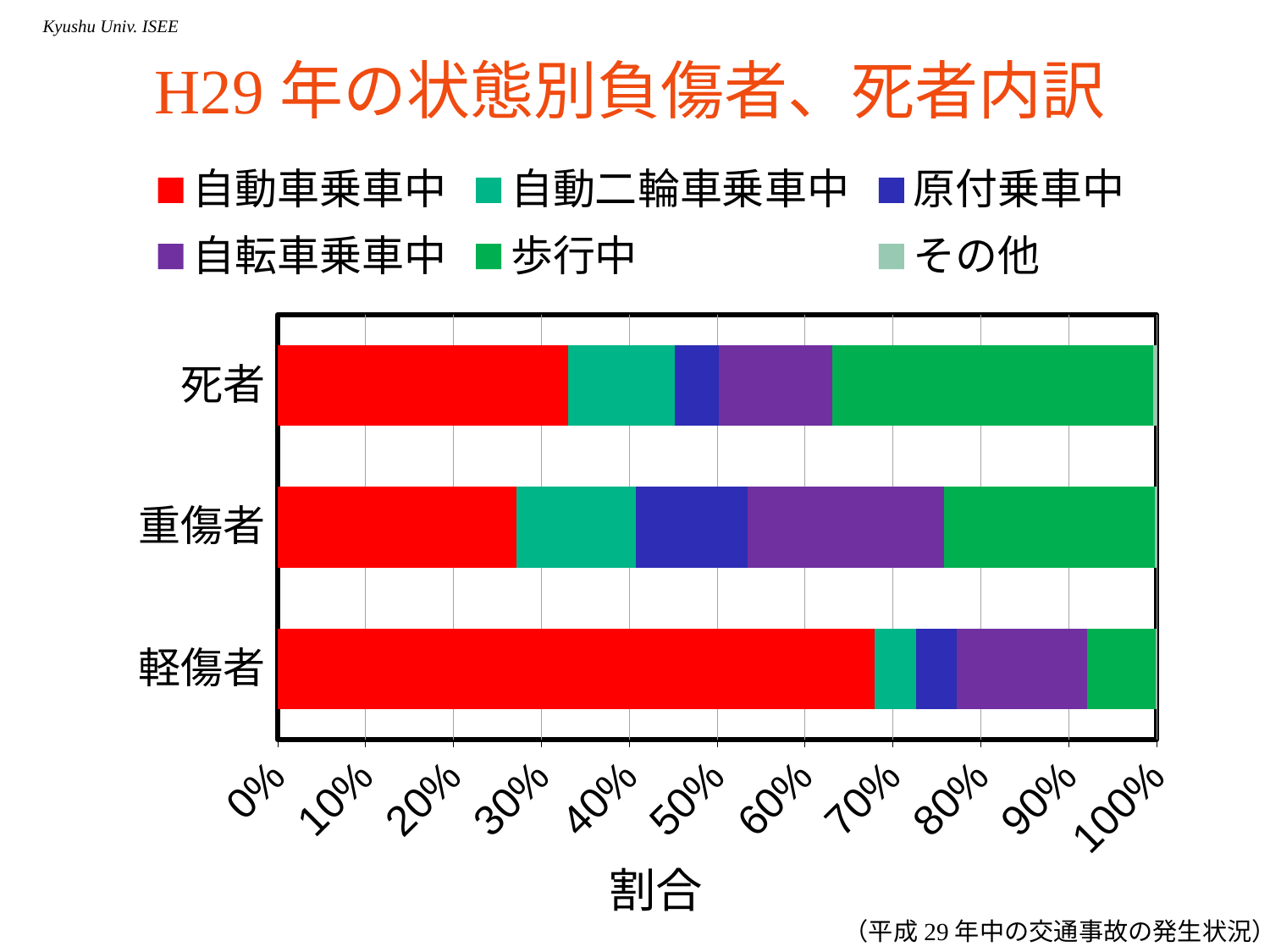

# H29年の状態別負傷者、死者内訳

### Chart

| Category | 自動車乗車中 | 自動二輪車乗車中 | 原付乗車中 | 自転車乗車中 | 歩行中 | その他 |
|---|---|---|---|---|---|---|
| 軽傷者 | 369448.0 | 25478.0 | 25361.0 | 80646.0 | 42328.0 | 691.0 |
| 重傷者 | 10033.0 | 5004.0 | 4689.0 | 8242.0 | 8864.0 | 63.0 |
| 死者 | 1221.0 | 448.0 | 184.0 | 480.0 | 1347.0 | 14.0 |
（平成29年中の交通事故の発生状況）